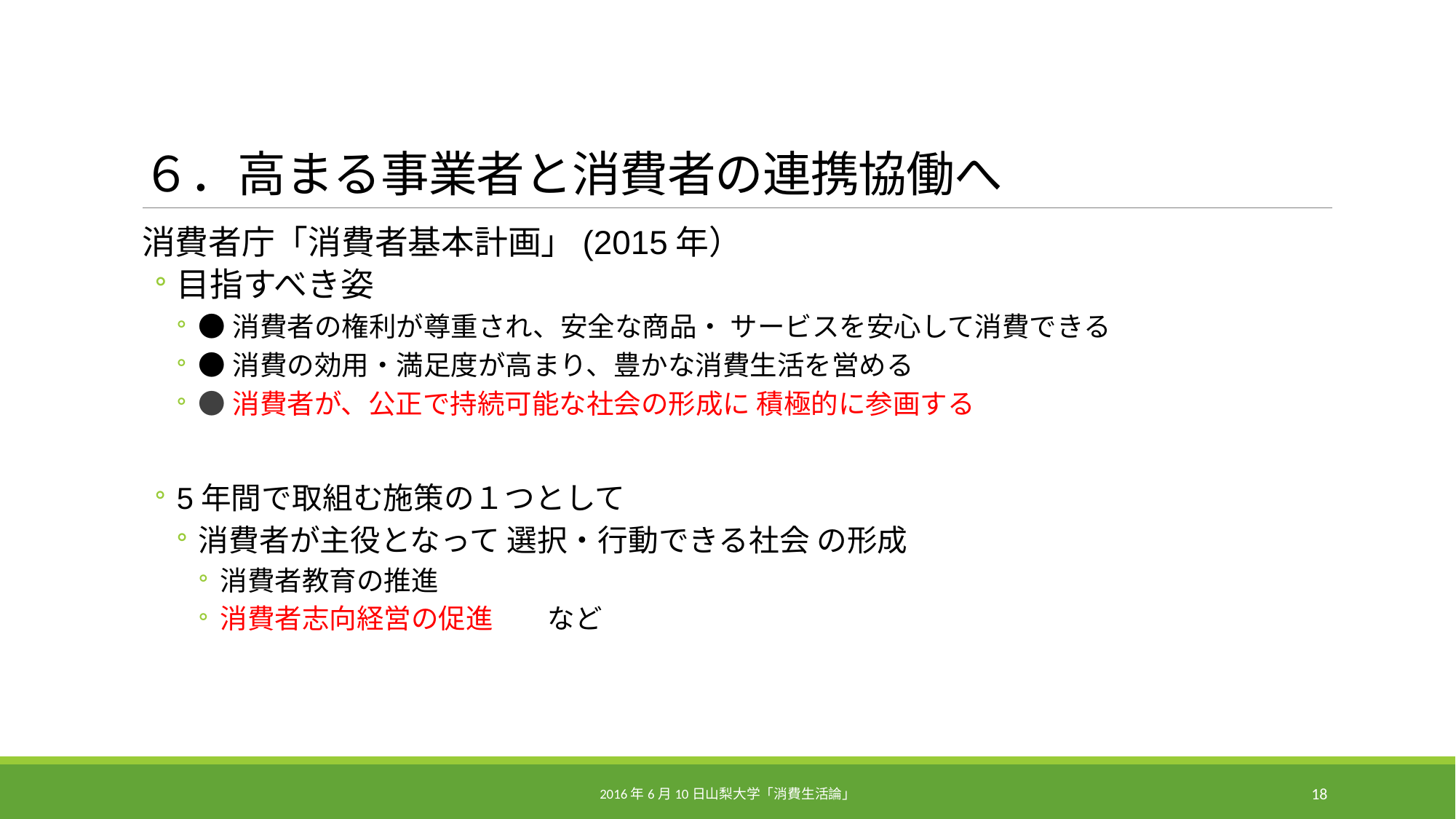

# ６．高まる事業者と消費者の連携協働へ
消費者庁「消費者基本計画」(2015年）
目指すべき姿
●消費者の権利が尊重され、安全な商品・ サービスを安心して消費できる
●消費の効用・満足度が高まり、豊かな消費生活を営める
●消費者が、公正で持続可能な社会の形成に 積極的に参画する

5年間で取組む施策の１つとして
消費者が主役となって 選択・行動できる社会 の形成
消費者教育の推進
消費者志向経営の促進　　など

2016年6月10日山梨大学「消費生活論」
18